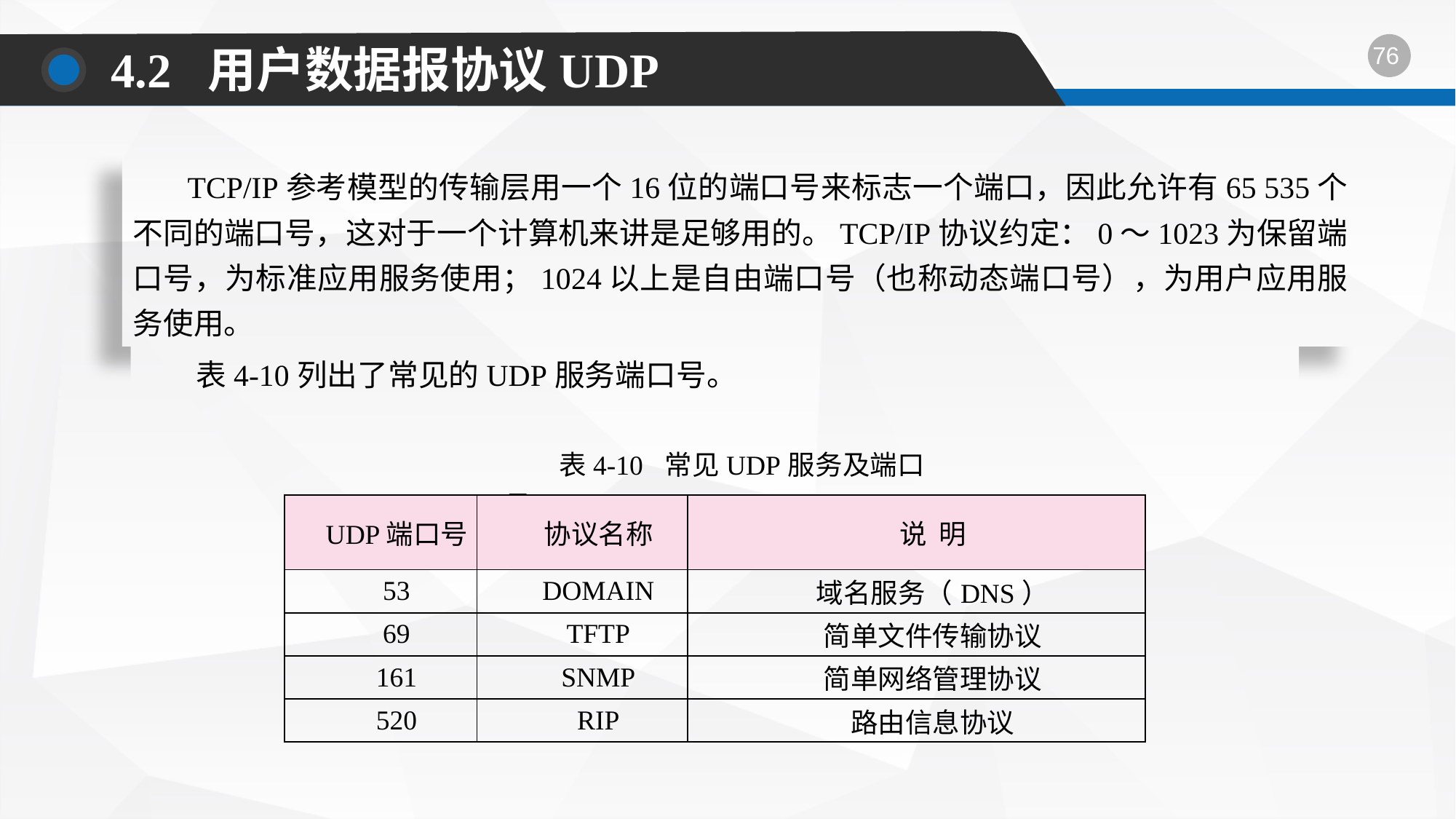

4.2  用户数据报协议UDP
TCP/IP参考模型的传输层用一个16位的端口号来标志一个端口，因此允许有65 535个不同的端口号，这对于一个计算机来讲是足够用的。TCP/IP协议约定：0～1023为保留端口号，为标准应用服务使用；1024以上是自由端口号（也称动态端口号），为用户应用服务使用。
表4-10列出了常见的UDP服务端口号。
表4-10  常见UDP服务及端口号
| UDP端口号 | 协议名称 | 说 明 |
| --- | --- | --- |
| 53 | DOMAIN | 域名服务（DNS） |
| 69 | TFTP | 简单文件传输协议 |
| 161 | SNMP | 简单网络管理协议 |
| 520 | RIP | 路由信息协议 |